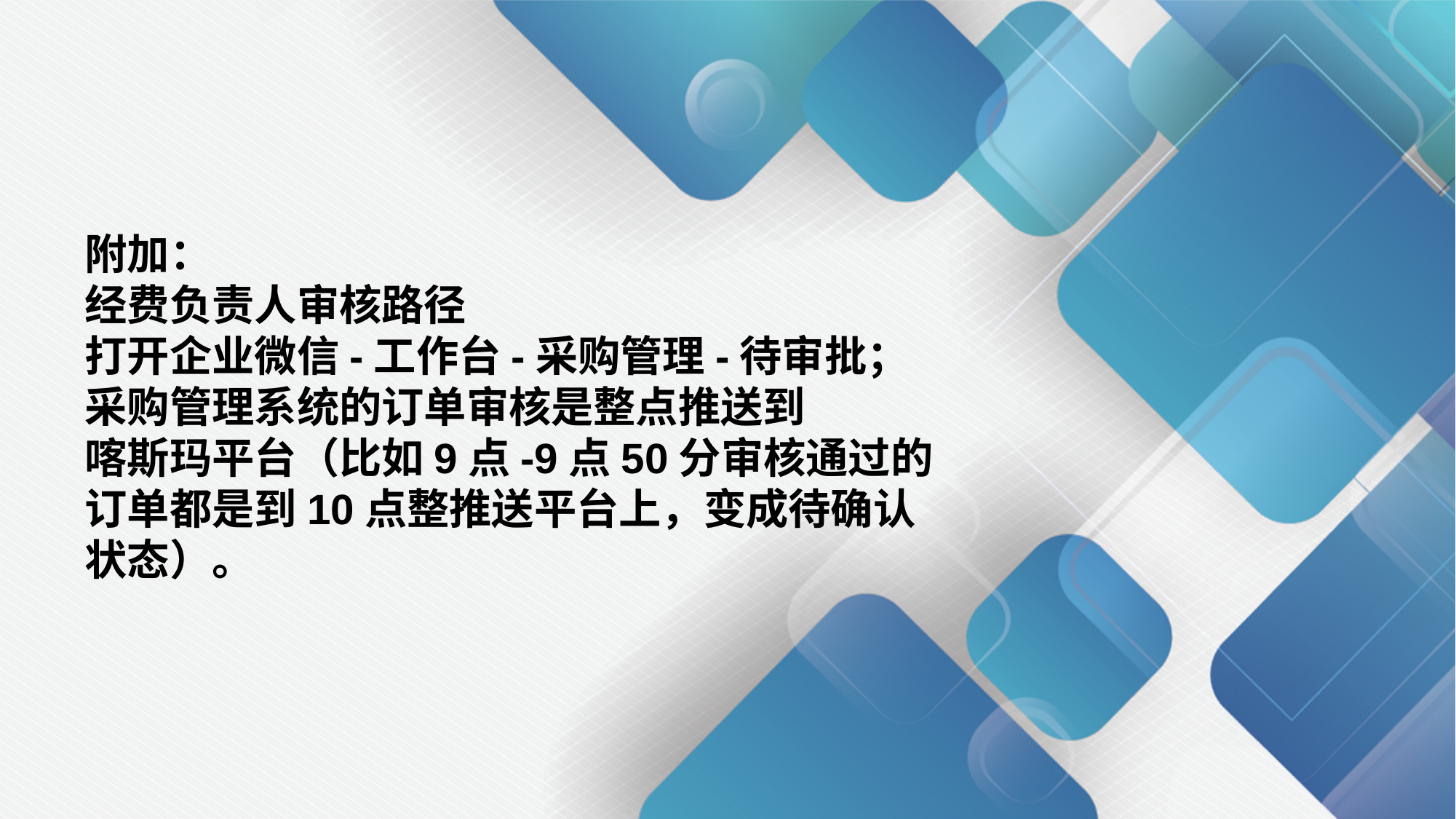

附加：
经费负责人审核路径
打开企业微信-工作台-采购管理-待审批；
采购管理系统的订单审核是整点推送到
喀斯玛平台（比如9点-9点50分审核通过的
订单都是到10点整推送平台上，变成待确认
状态）。